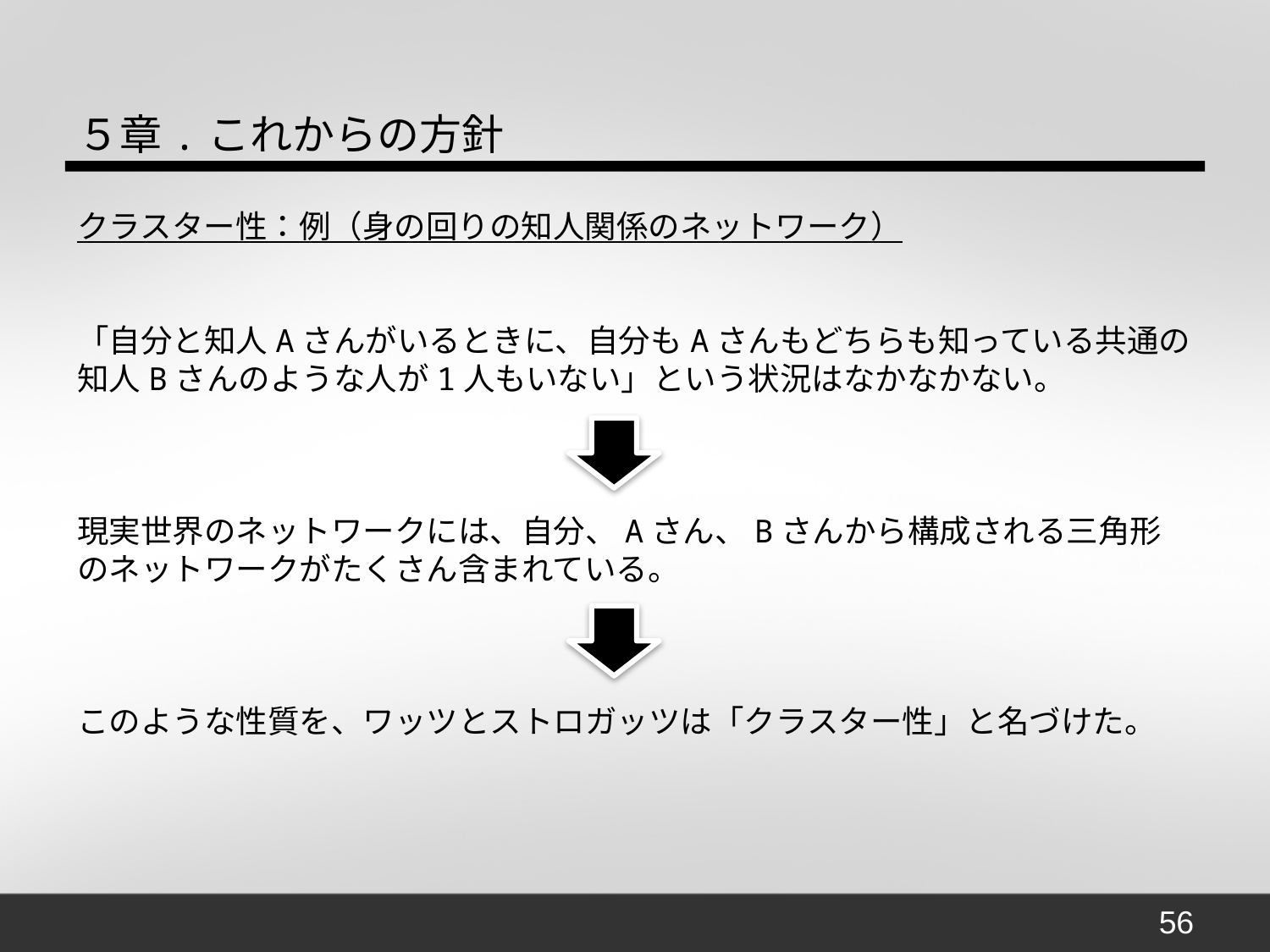

５章.これからの方針
クラスター性：例（身の回りの知人関係のネットワーク）

「自分と知人Aさんがいるときに、自分もAさんもどちらも知っている共通の知人Bさんのような人が1人もいない」という状況はなかなかない。

現実世界のネットワークには、自分、Aさん、Bさんから構成される三角形のネットワークがたくさん含まれている。

このような性質を、ワッツとストロガッツは「クラスター性」と名づけた。

56